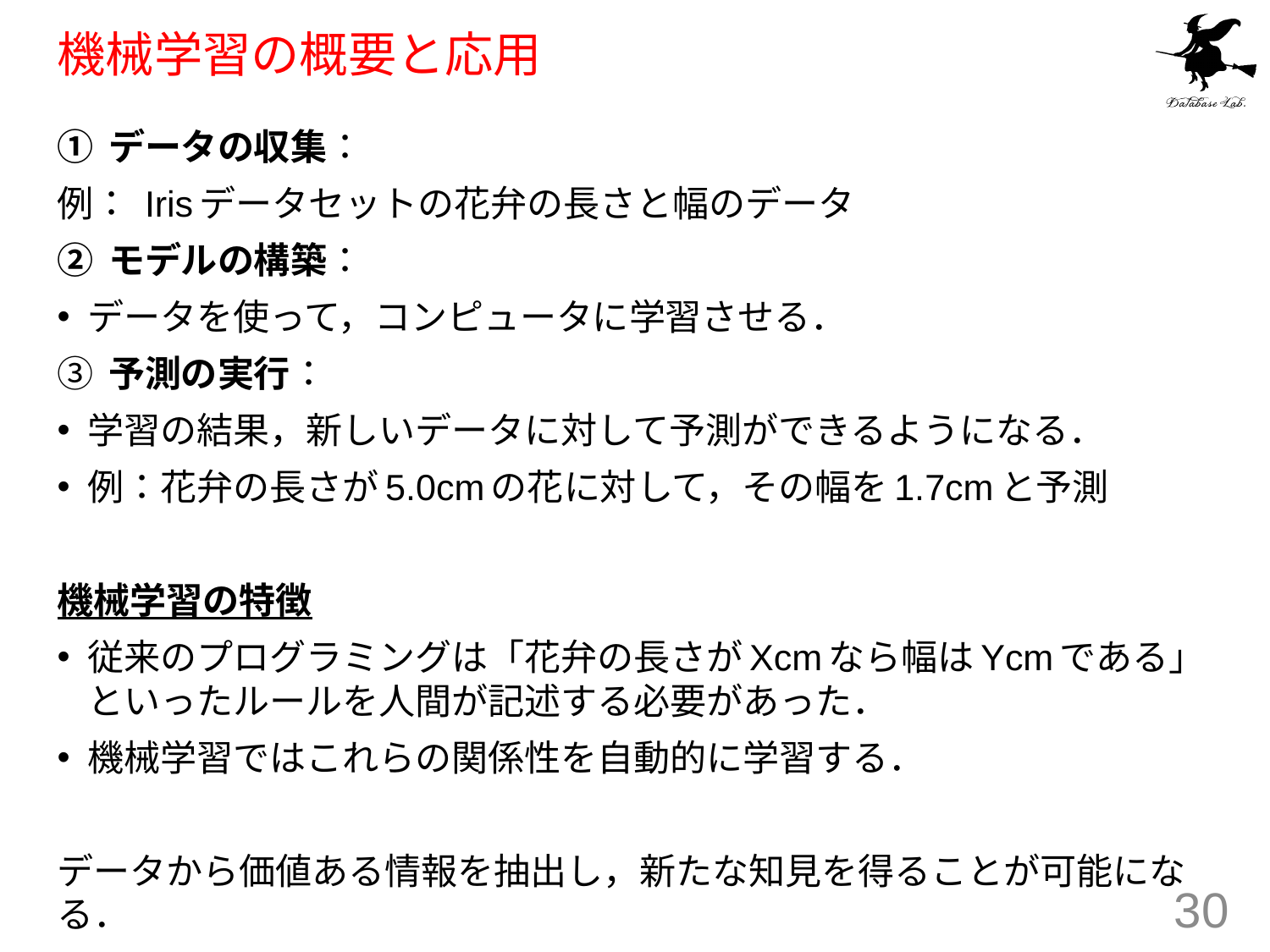

# 機械学習の概要と応用
① データの収集：
例： Irisデータセットの花弁の長さと幅のデータ
② モデルの構築：
データを使って，コンピュータに学習させる．
③ 予測の実行：
学習の結果，新しいデータに対して予測ができるようになる．
例：花弁の長さが5.0cmの花に対して，その幅を1.7cmと予測

機械学習の特徴
従来のプログラミングは「花弁の長さがXcmなら幅はYcmである」といったルールを人間が記述する必要があった．
機械学習ではこれらの関係性を自動的に学習する．

データから価値ある情報を抽出し，新たな知見を得ることが可能になる．
30